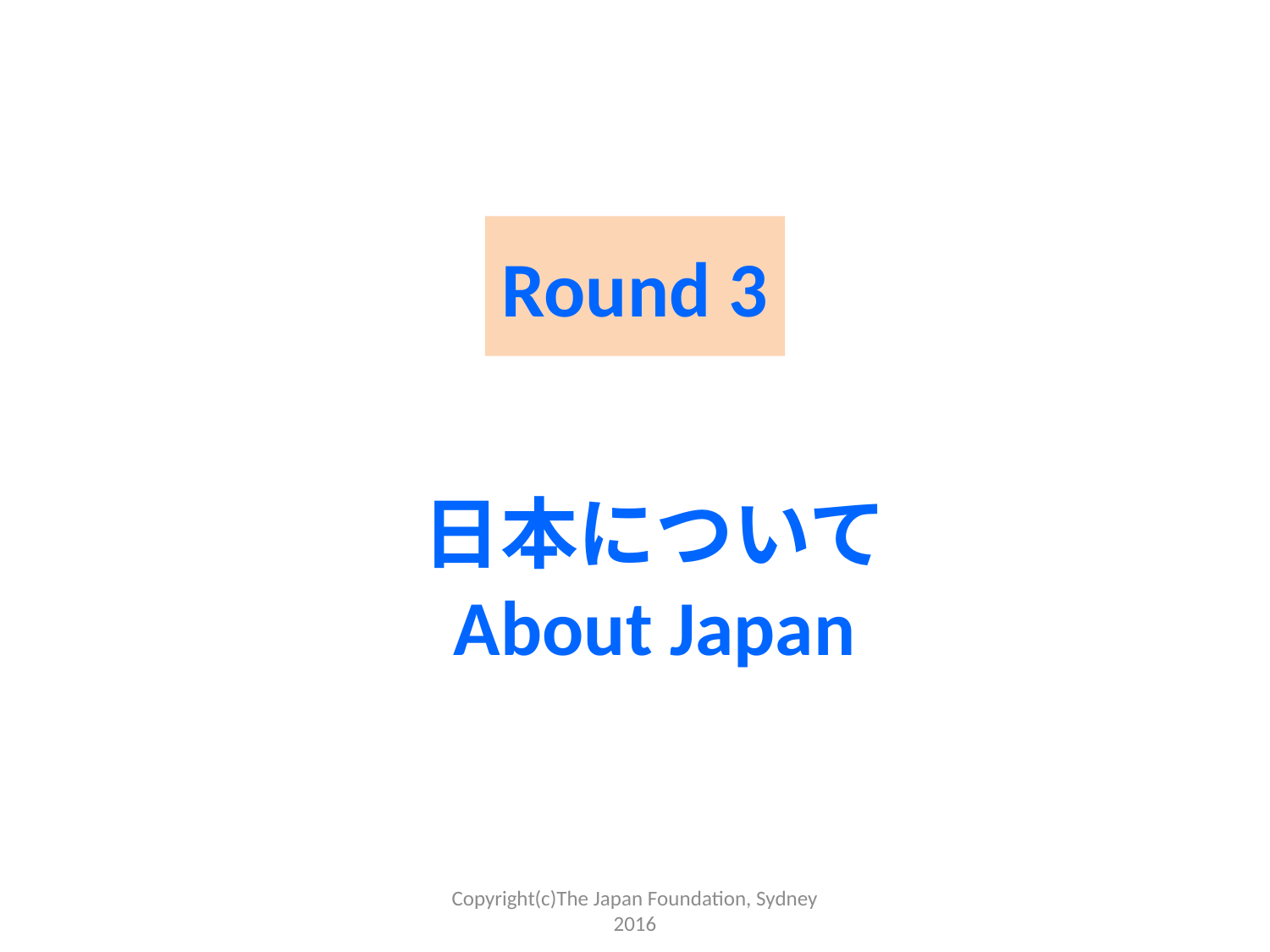

Round 3
# 日本について About Japan
Copyright(c)The Japan Foundation, Sydney 2016